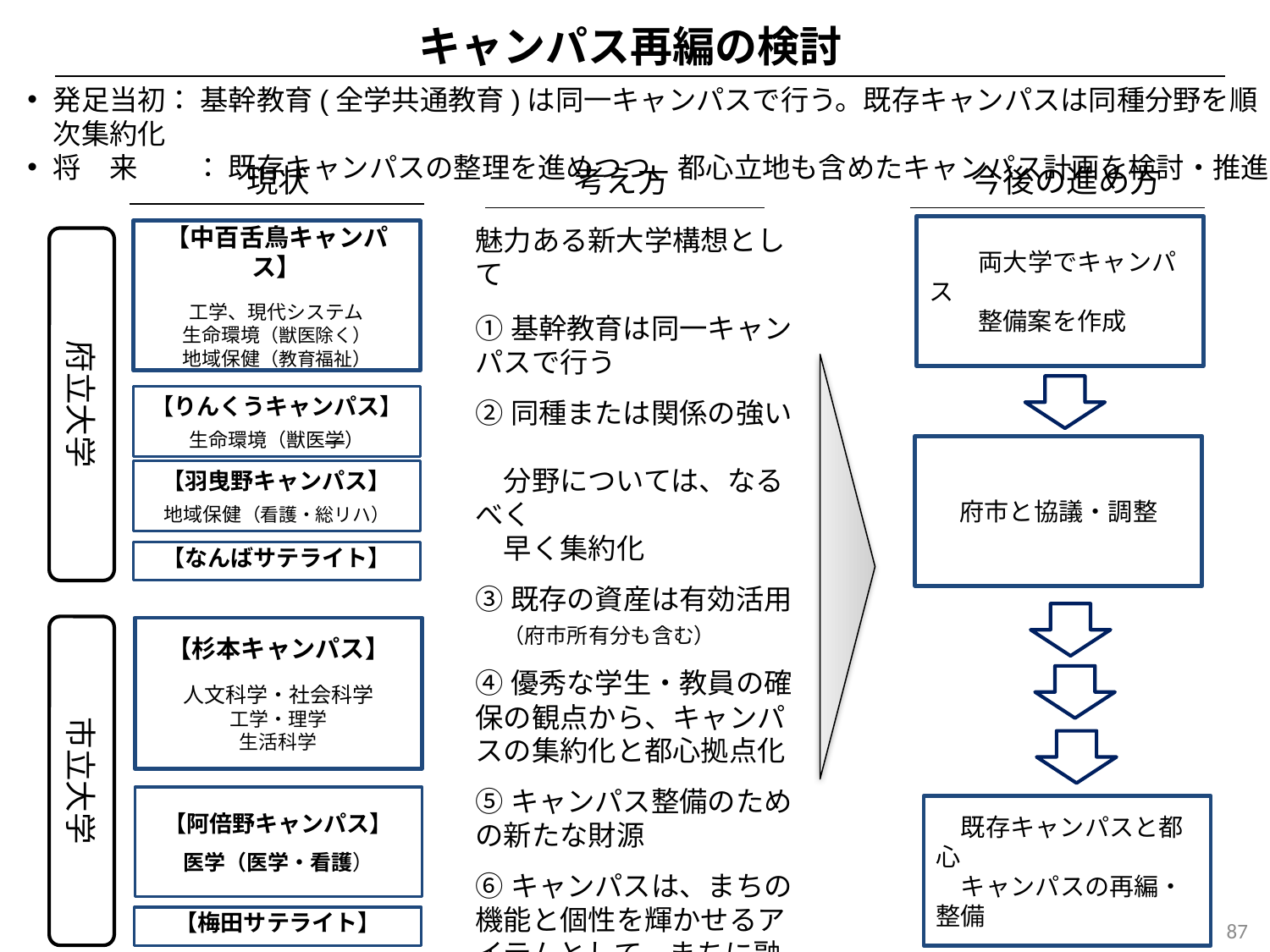

キャンパス再編の検討
発足当初： 基幹教育(全学共通教育)は同一キャンパスで行う。既存キャンパスは同種分野を順次集約化
将　来　　： 既存キャンパスの整理を進めつつ、都心立地も含めたキャンパス計画を検討・推進
現状
考え方
今後の進め方
　　両大学でキャンパス
　　整備案を作成
魅力ある新大学構想として

①基幹教育は同一キャンパスで行う

②同種または関係の強い
　分野については、なるべく
　早く集約化

③既存の資産は有効活用　（府市所有分も含む）

④優秀な学生・教員の確保の観点から、キャンパスの集約化と都心拠点化

⑤キャンパス整備のための新たな財源

⑥キャンパスは、まちの機能と個性を輝かせるアイテムとして、まちに融和するよう整備
【中百舌鳥キャンパス】

工学、現代システム
生命環境（獣医除く）
地域保健（教育福祉）
府立大学

【りんくうキャンパス】

生命環境（獣医学）
府市と協議・調整
【羽曳野キャンパス】

地域保健（看護・総リハ）

【なんばサテライト】

市立大学
【杉本キャンパス】

人文科学・社会科学
工学・理学
生活科学

【阿倍野キャンパス】

医学（医学・看護）
　既存キャンパスと都心
　キャンパスの再編・整備
87
【梅田サテライト】